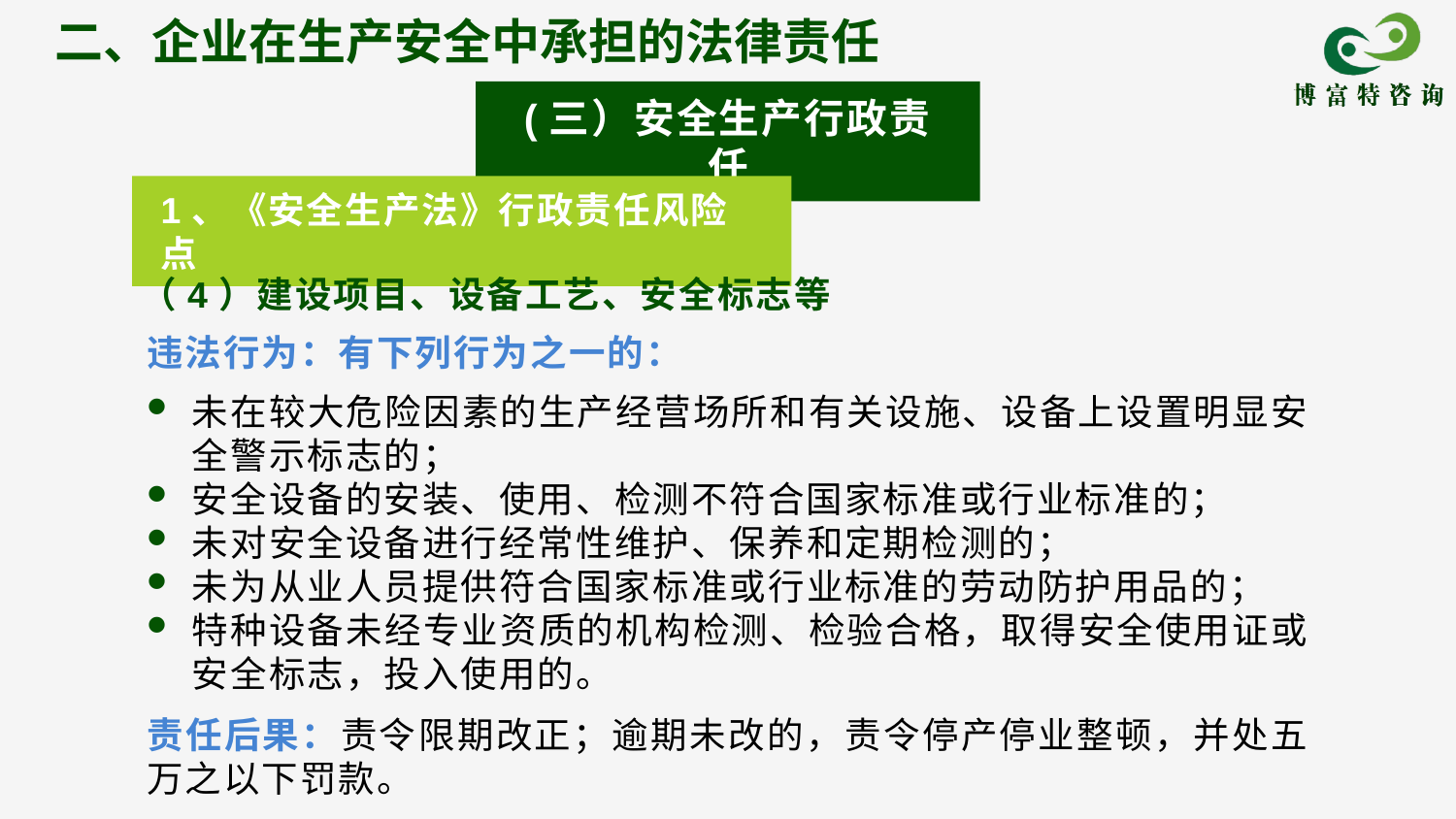

二、企业在生产安全中承担的法律责任
(三）安全生产行政责任
1、《安全生产法》行政责任风险点
违法行为：有下列行为之一的：
（4）建设项目、设备工艺、安全标志等
未在较大危险因素的生产经营场所和有关设施、设备上设置明显安全警示标志的；
安全设备的安装、使用、检测不符合国家标准或行业标准的；
未对安全设备进行经常性维护、保养和定期检测的；
未为从业人员提供符合国家标准或行业标准的劳动防护用品的；
特种设备未经专业资质的机构检测、检验合格，取得安全使用证或安全标志，投入使用的。
责任后果：责令限期改正；逾期未改的，责令停产停业整顿，并处五万之以下罚款。